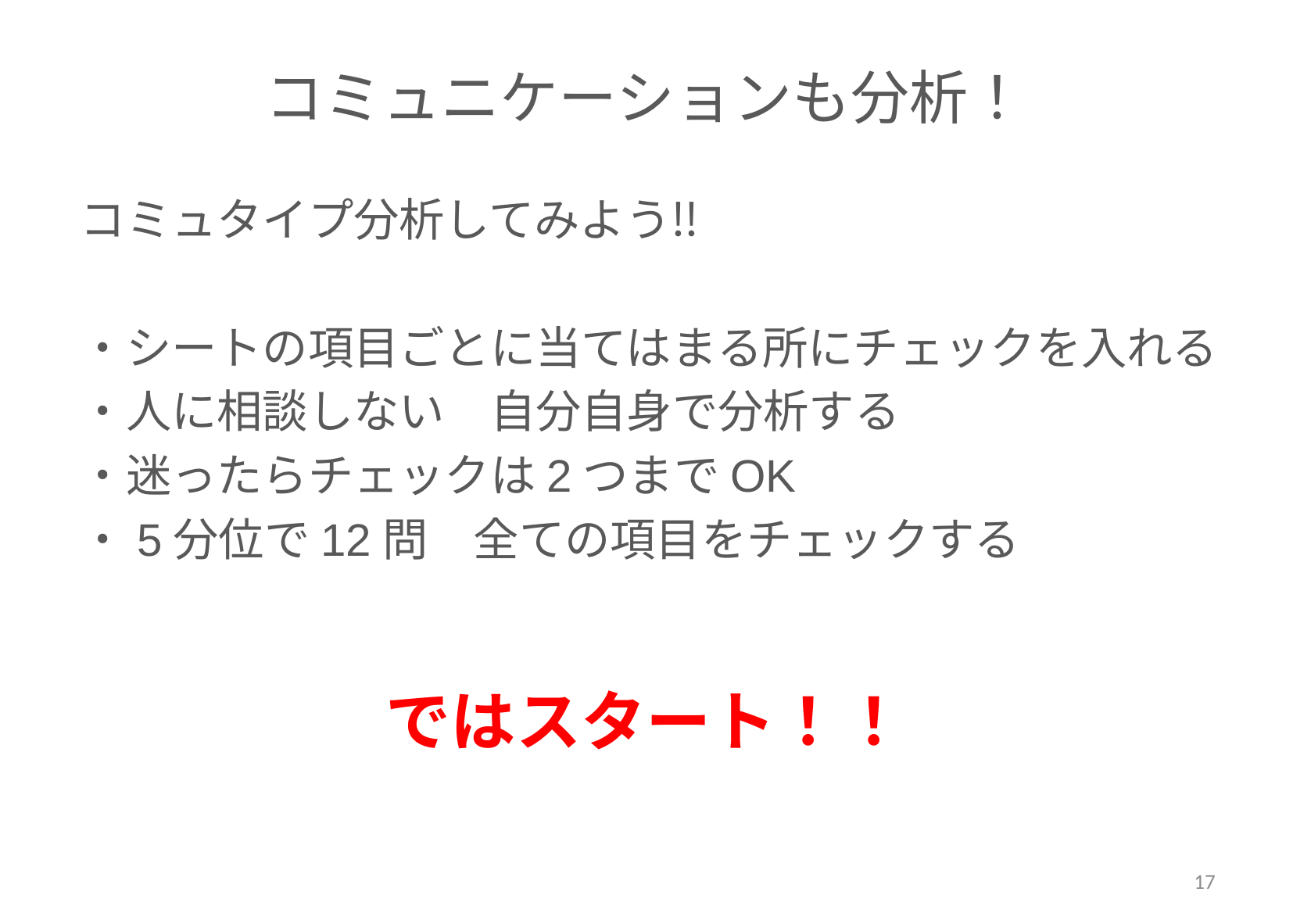

# コミュニケーションも分析！
コミュタイプ分析してみよう‼

・シートの項目ごとに当てはまる所にチェックを入れる
・人に相談しない　自分自身で分析する
・迷ったらチェックは2つまでOK
・5分位で12問　全ての項目をチェックする

ではスタート！！

17